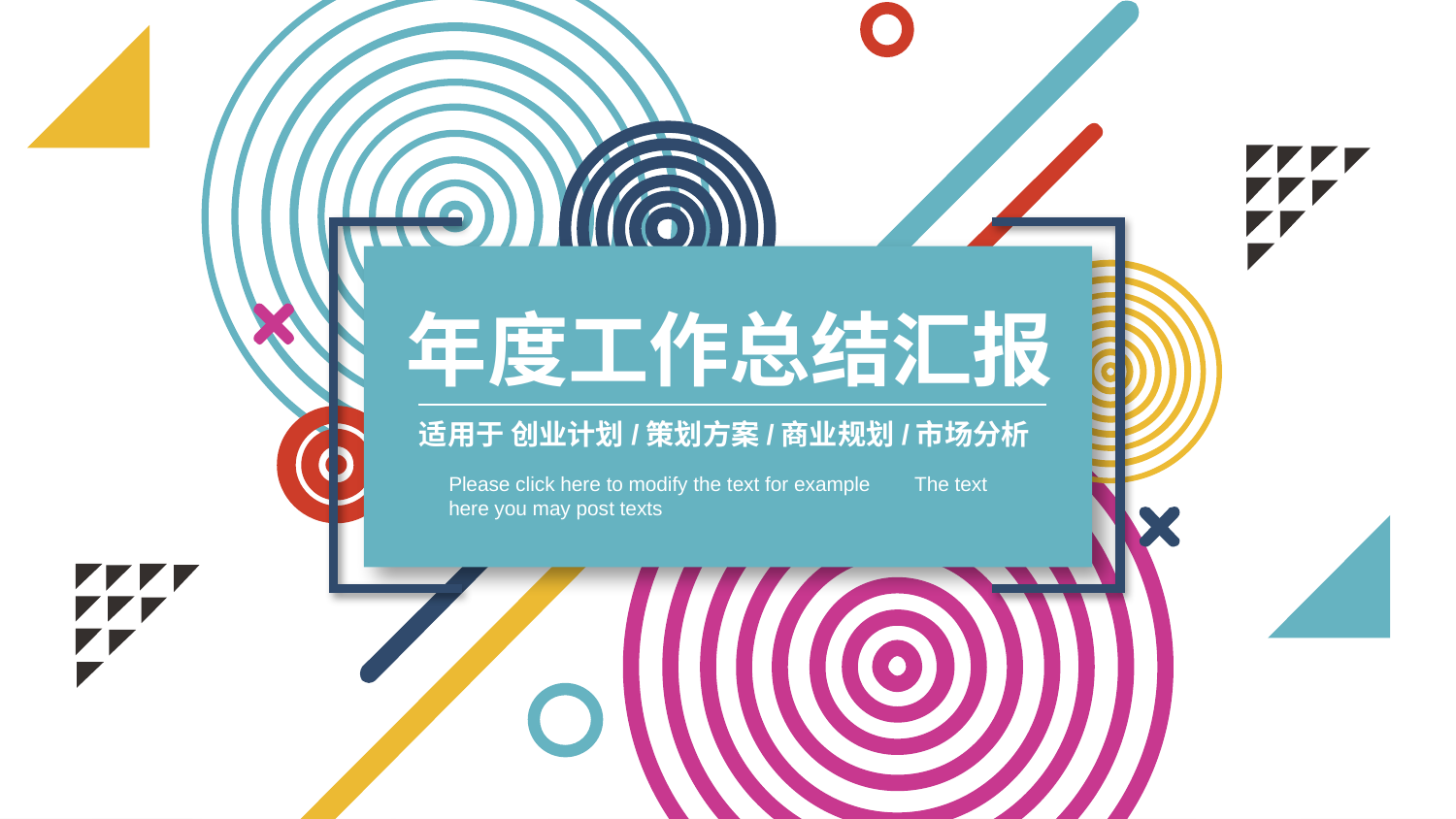

年度工作总结汇报
适用于 创业计划/策划方案/商业规划/市场分析
Please click here to modify the text for example        The text here you may post texts